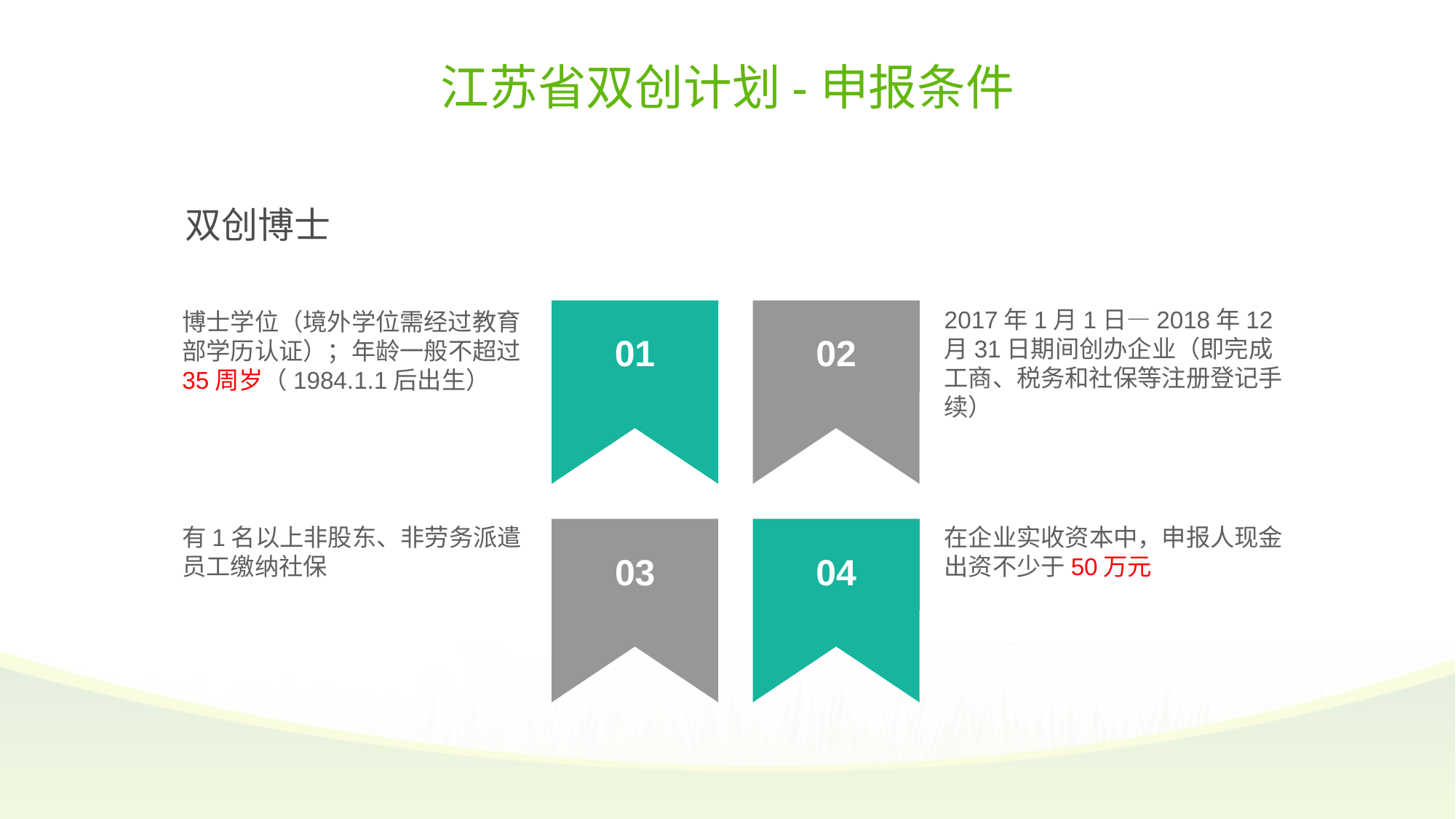

江苏省双创计划-申报条件
双创博士

01

02
2017年1月1日—2018年12月31日期间创办企业（即完成工商、税务和社保等注册登记手续）
博士学位（境外学位需经过教育部学历认证）；年龄一般不超过35周岁（1984.1.1后出生）
有1名以上非股东、非劳务派遣员工缴纳社保
在企业实收资本中，申报人现金出资不少于50万元

03

04